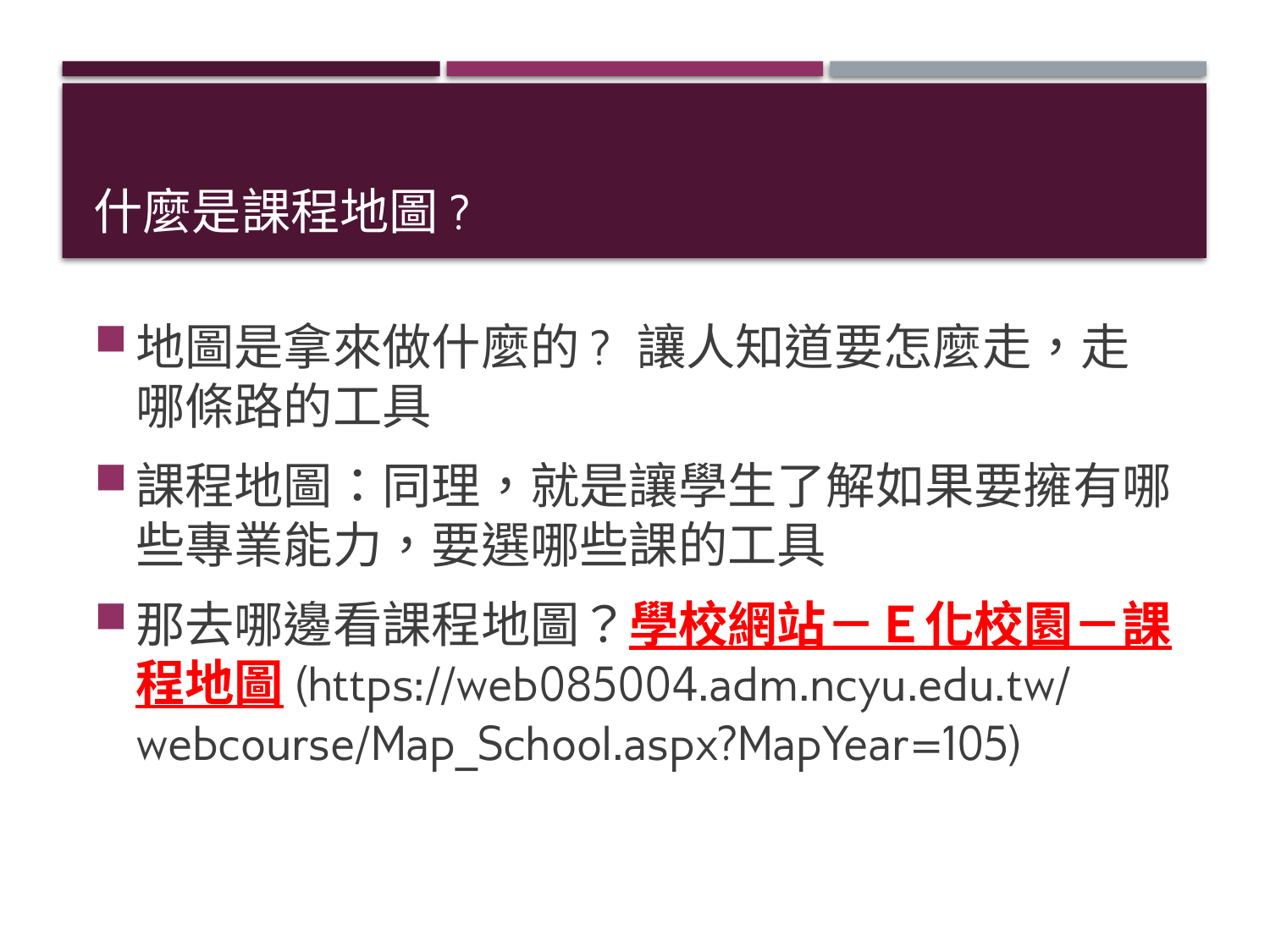

# 什麼是課程地圖?
地圖是拿來做什麼的? 讓人知道要怎麼走，走哪條路的工具
課程地圖：同理，就是讓學生了解如果要擁有哪些專業能力，要選哪些課的工具
那去哪邊看課程地圖？學校網站－Ｅ化校園－課程地圖(https://web085004.adm.ncyu.edu.tw/webcourse/Map_School.aspx?MapYear=105)